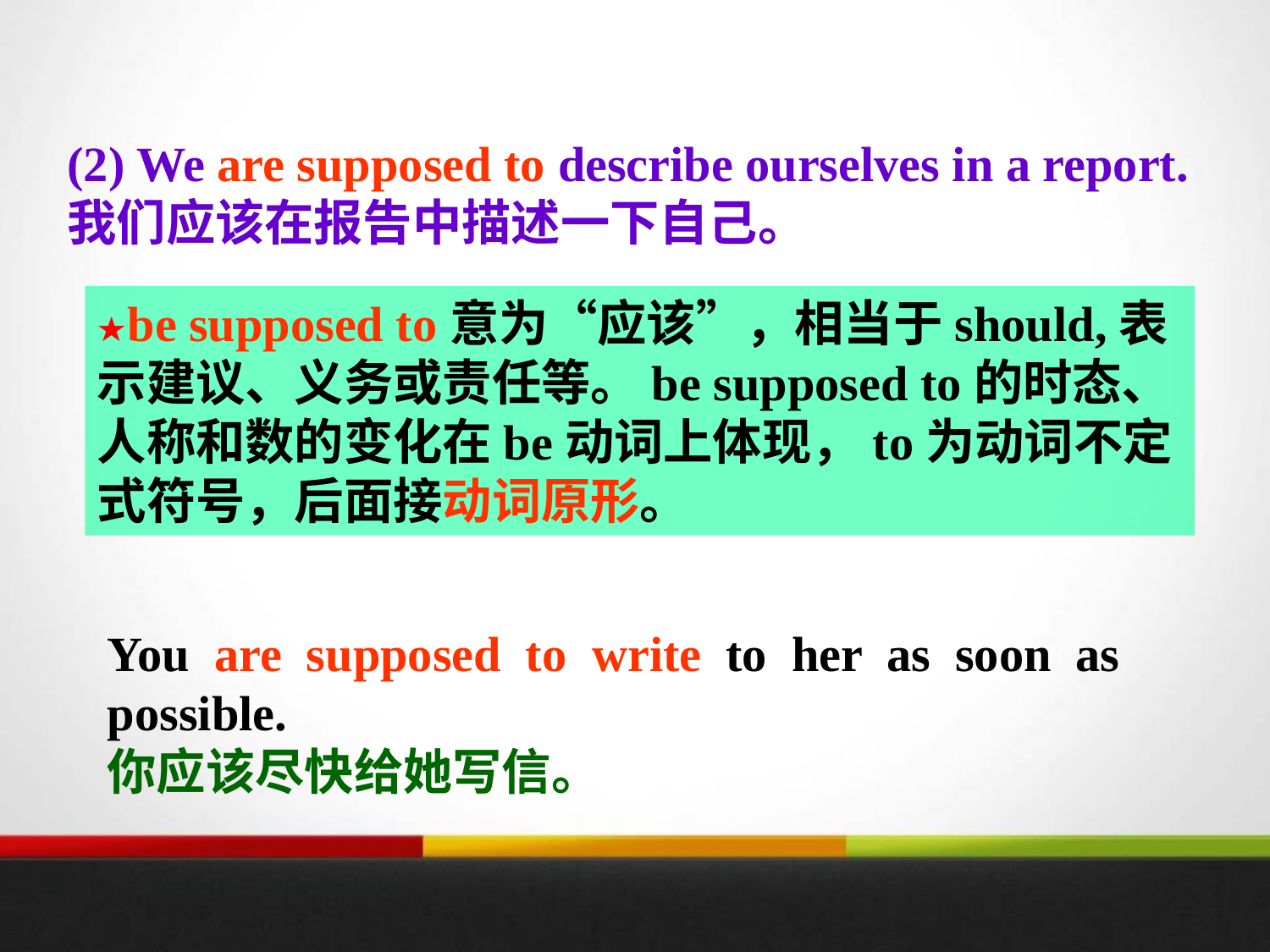

(2) We are supposed to describe ourselves in a report.我们应该在报告中描述一下自己。
★be supposed to意为“应该”，相当于should,表示建议、义务或责任等。be supposed to的时态、人称和数的变化在be动词上体现，to为动词不定式符号，后面接动词原形。
You  are  supposed  to  write  to  her  as  soon  as possible.
你应该尽快给她写信。